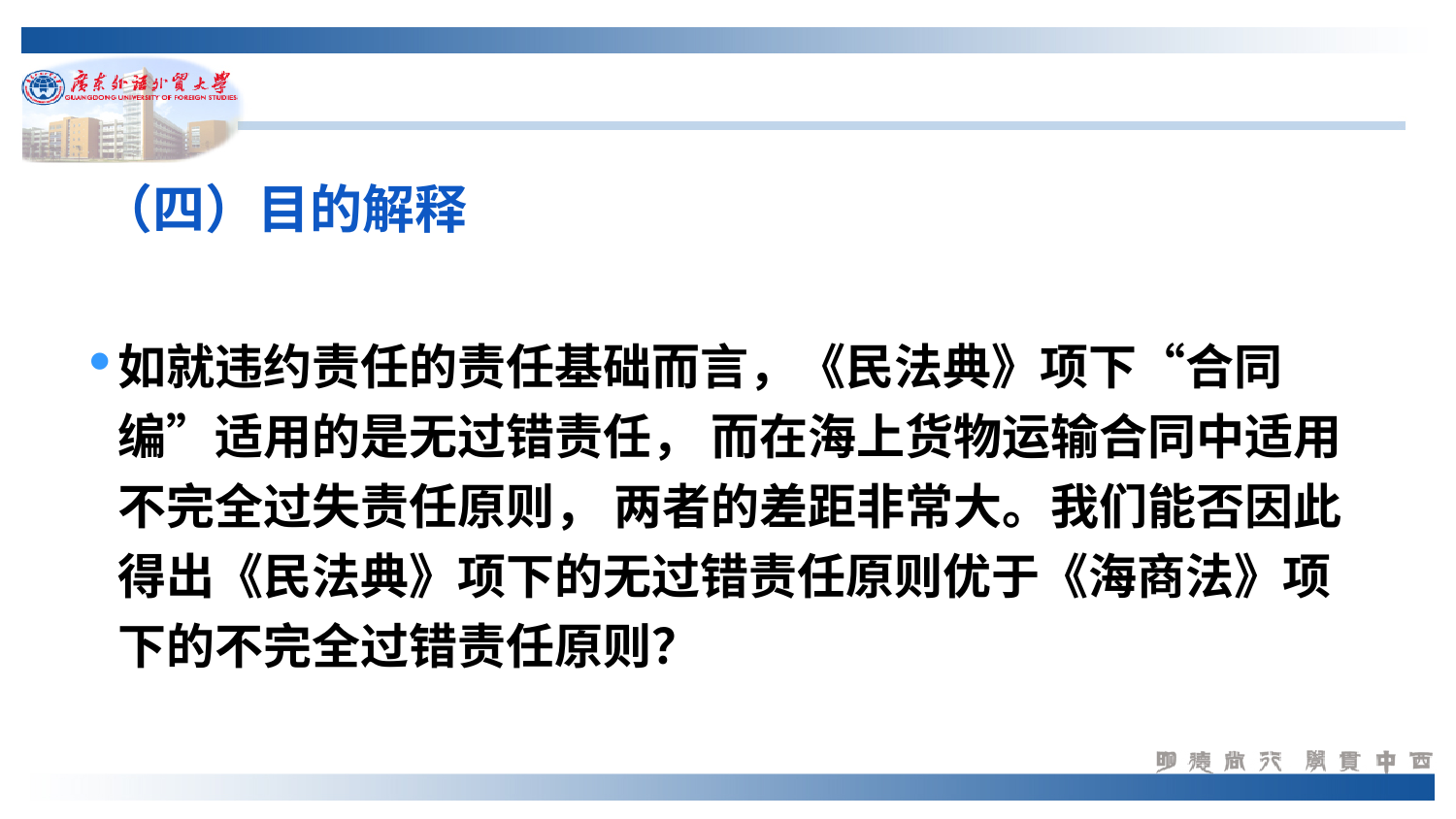

# （四）目的解释
如就违约责任的责任基础而言，《民法典》项下“合同编”适用的是无过错责任， 而在海上货物运输合同中适用不完全过失责任原则， 两者的差距非常大。我们能否因此得出《民法典》项下的无过错责任原则优于《海商法》项下的不完全过错责任原则？